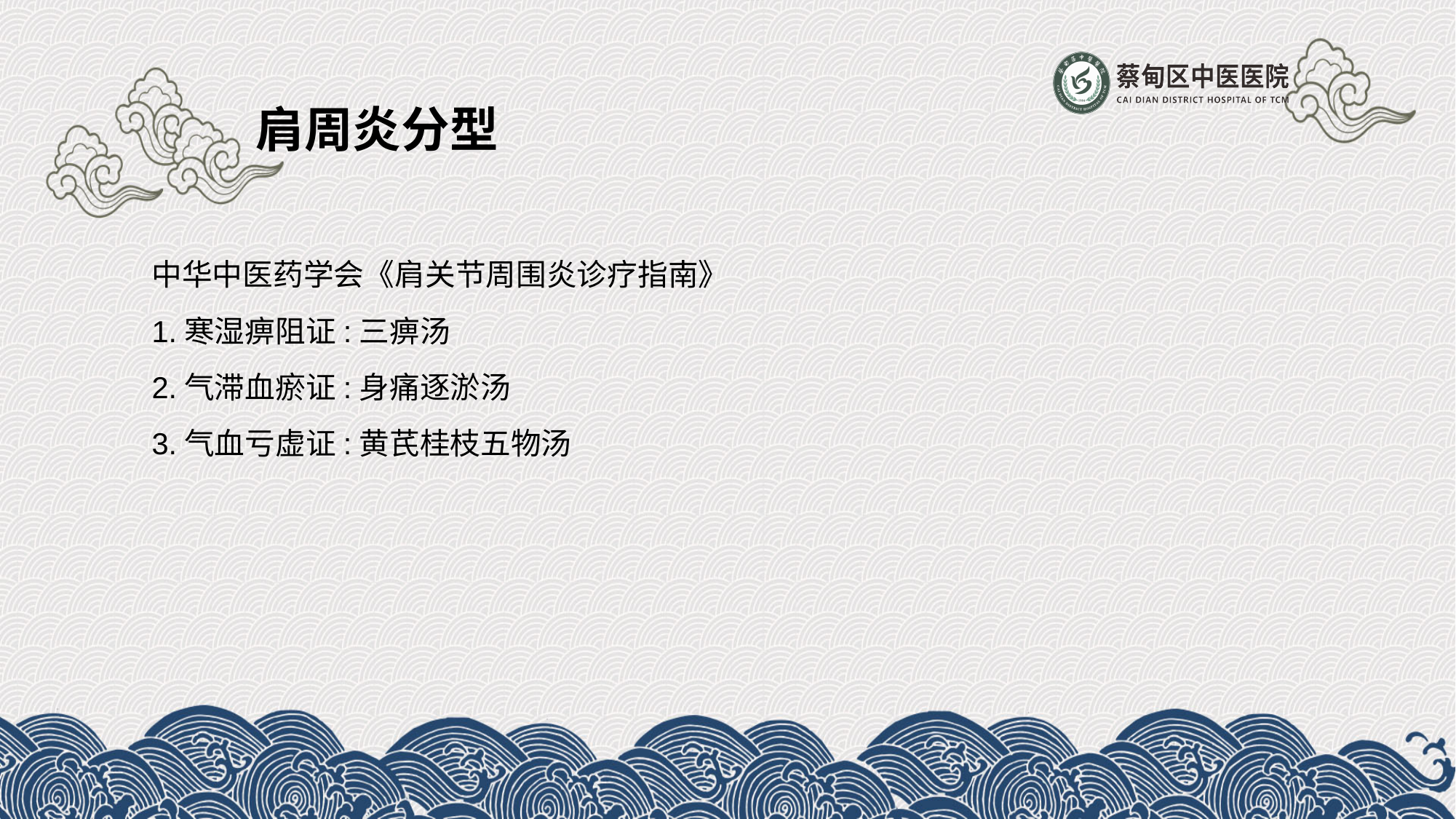

肩周炎分型
中华中医药学会《肩关节周围炎诊疗指南》
1.寒湿痹阻证:三痹汤
2.气滞血瘀证:身痛逐淤汤
3.气血亏虚证:黄芪桂枝五物汤